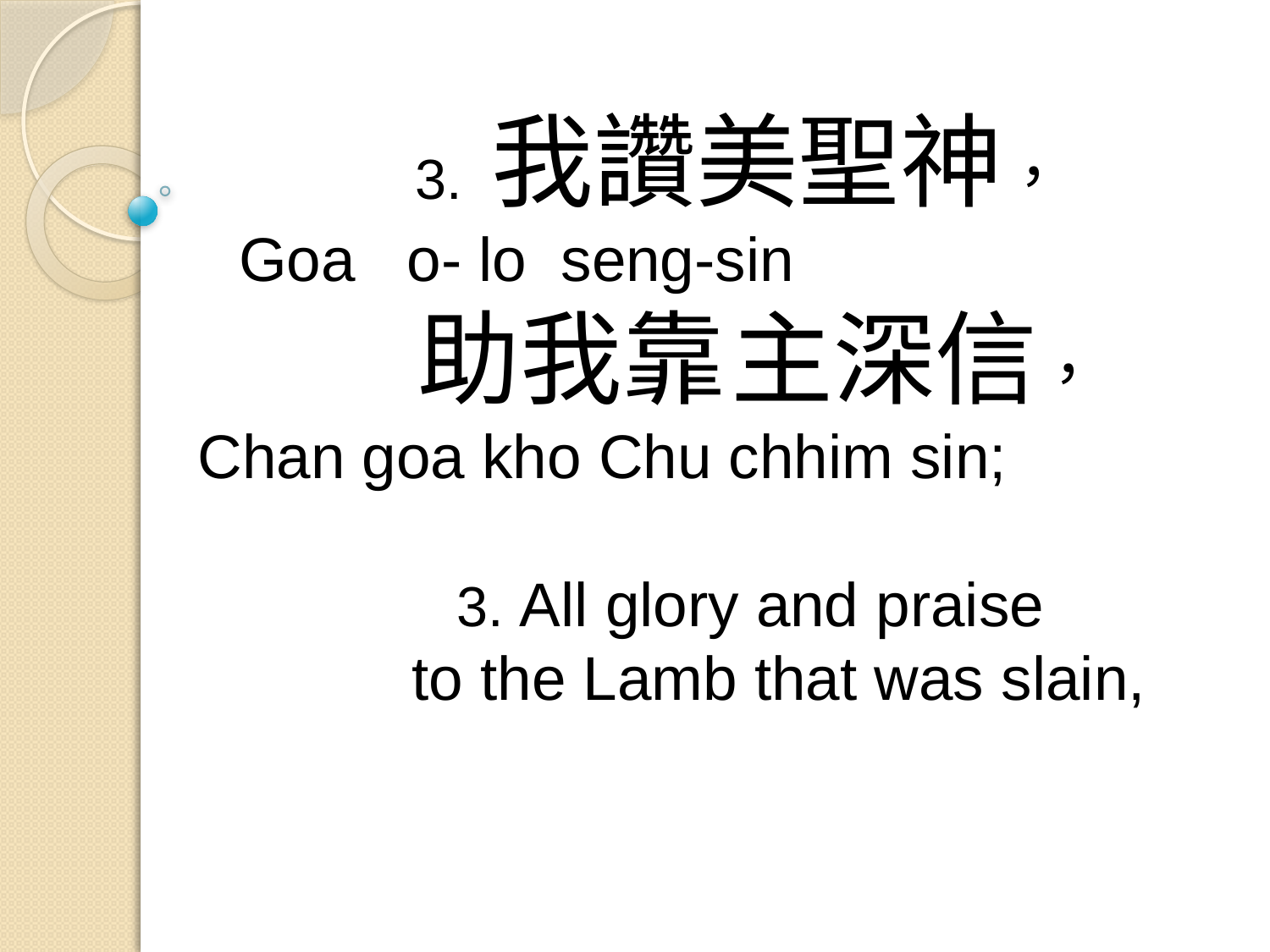

# 3. 我讚美聖神， Goa   o- lo  seng-sin 助我靠 主深信， Chan goa kho Chu chhim sin; 3. All glory and praise to the Lamb that was slain,